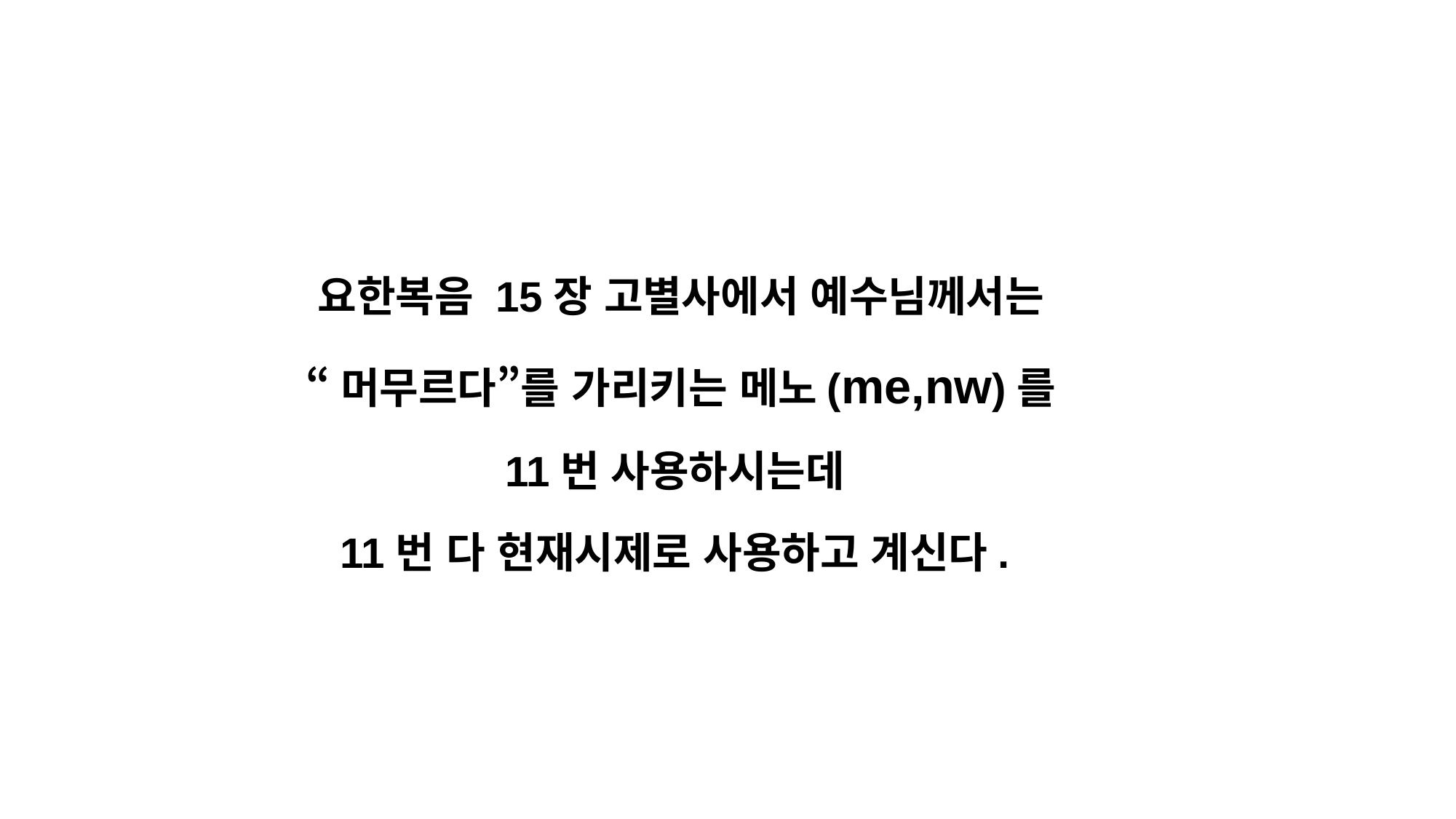

요한복음 15장 고별사에서 예수님께서는
 “머무르다”를 가리키는 메노(me,nw)를
11번 사용하시는데
11번 다 현재시제로 사용하고 계신다.